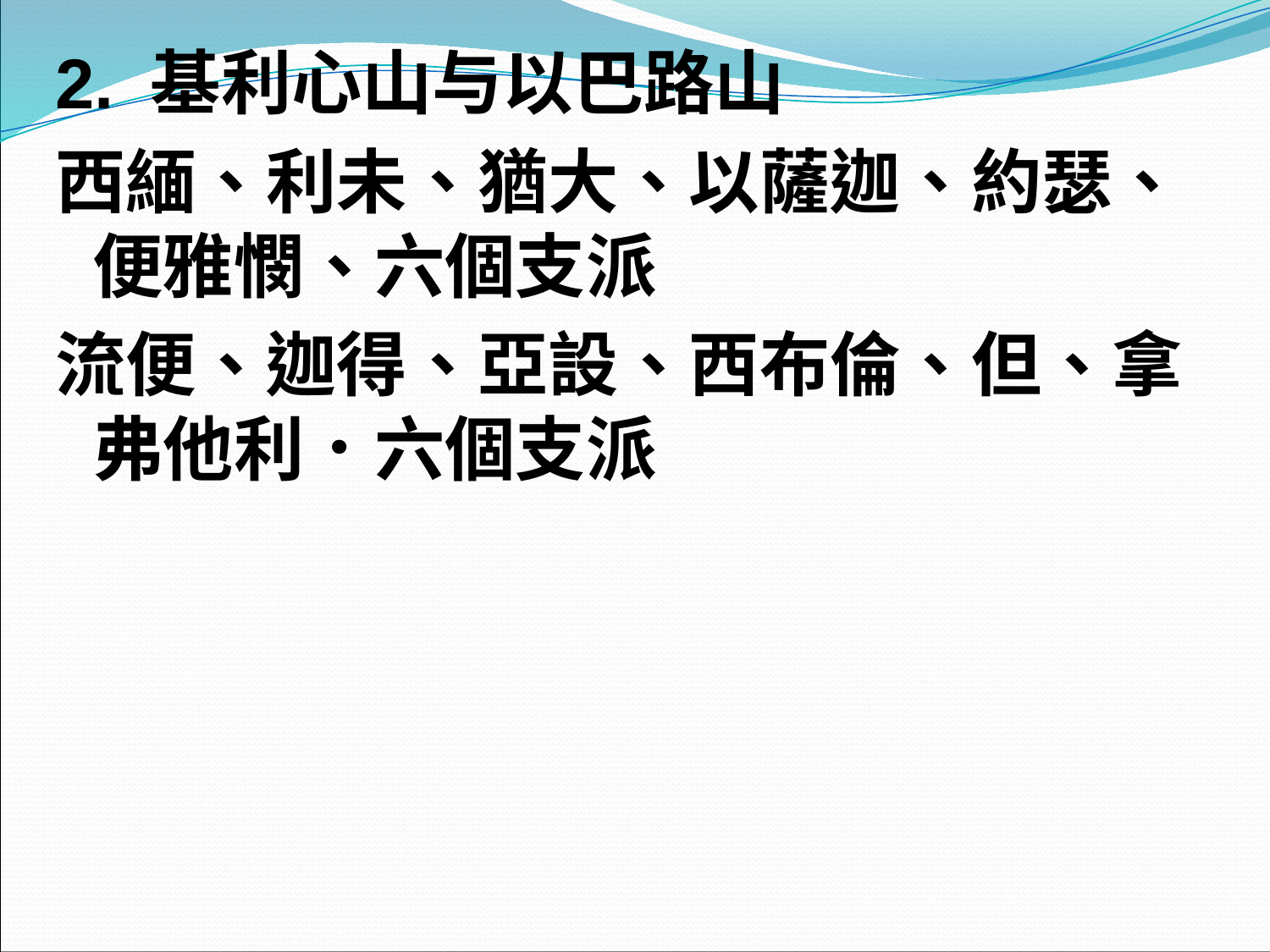

#
2. 基利心山与以巴路山
西緬、利未、猶大、以薩迦、約瑟、便雅憫、六個支派
流便、迦得、亞設、西布倫、但、拿弗他利．六個支派